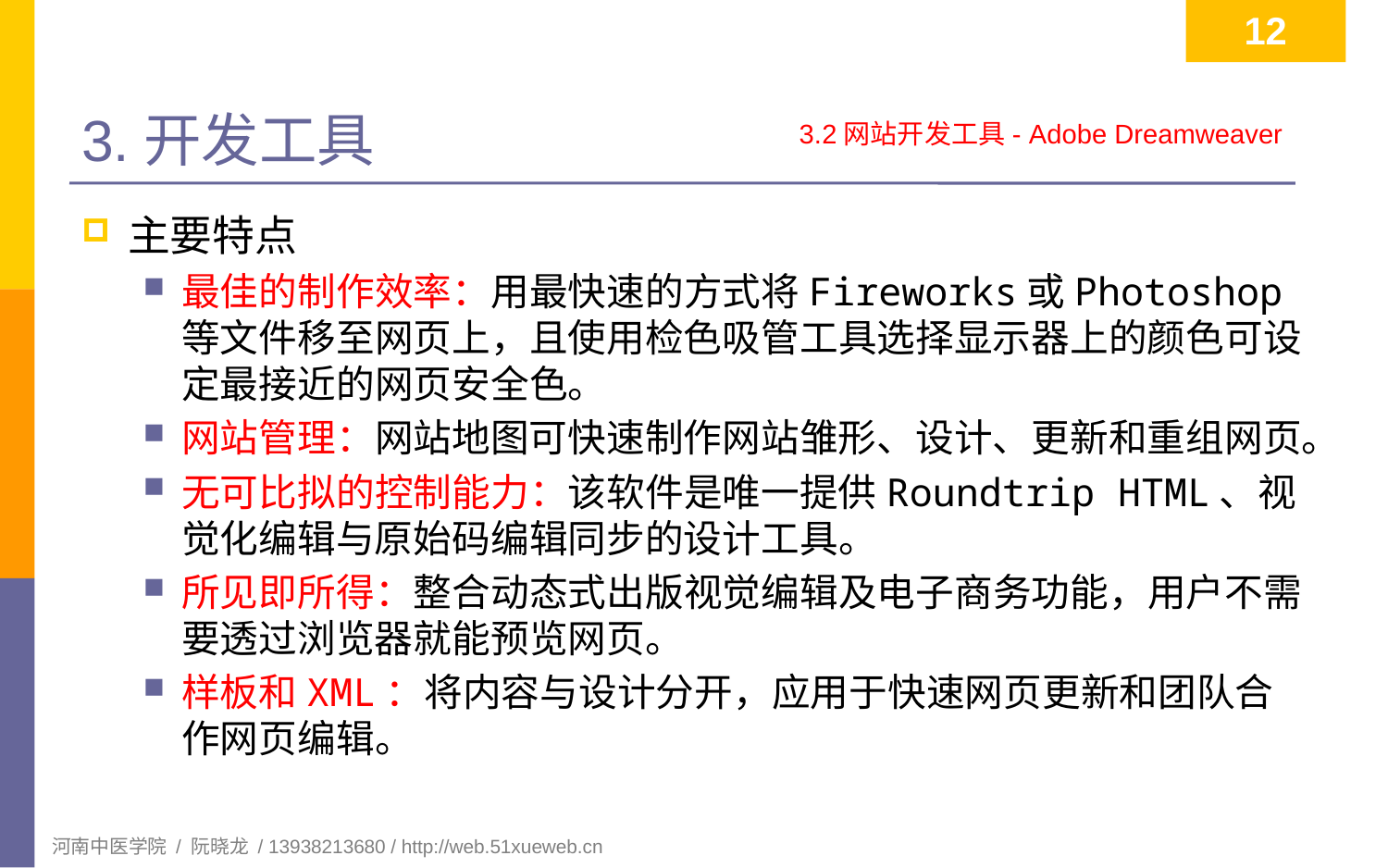

12
# 3.开发工具
3.2网站开发工具- Adobe Dreamweaver
主要特点
最佳的制作效率：用最快速的方式将Fireworks或Photoshop等文件移至网页上，且使用检色吸管工具选择显示器上的颜色可设定最接近的网页安全色。
网站管理：网站地图可快速制作网站雏形、设计、更新和重组网页。
无可比拟的控制能力：该软件是唯一提供Roundtrip HTML、视觉化编辑与原始码编辑同步的设计工具。
所见即所得：整合动态式出版视觉编辑及电子商务功能，用户不需要透过浏览器就能预览网页。
样板和XML：将内容与设计分开，应用于快速网页更新和团队合作网页编辑。